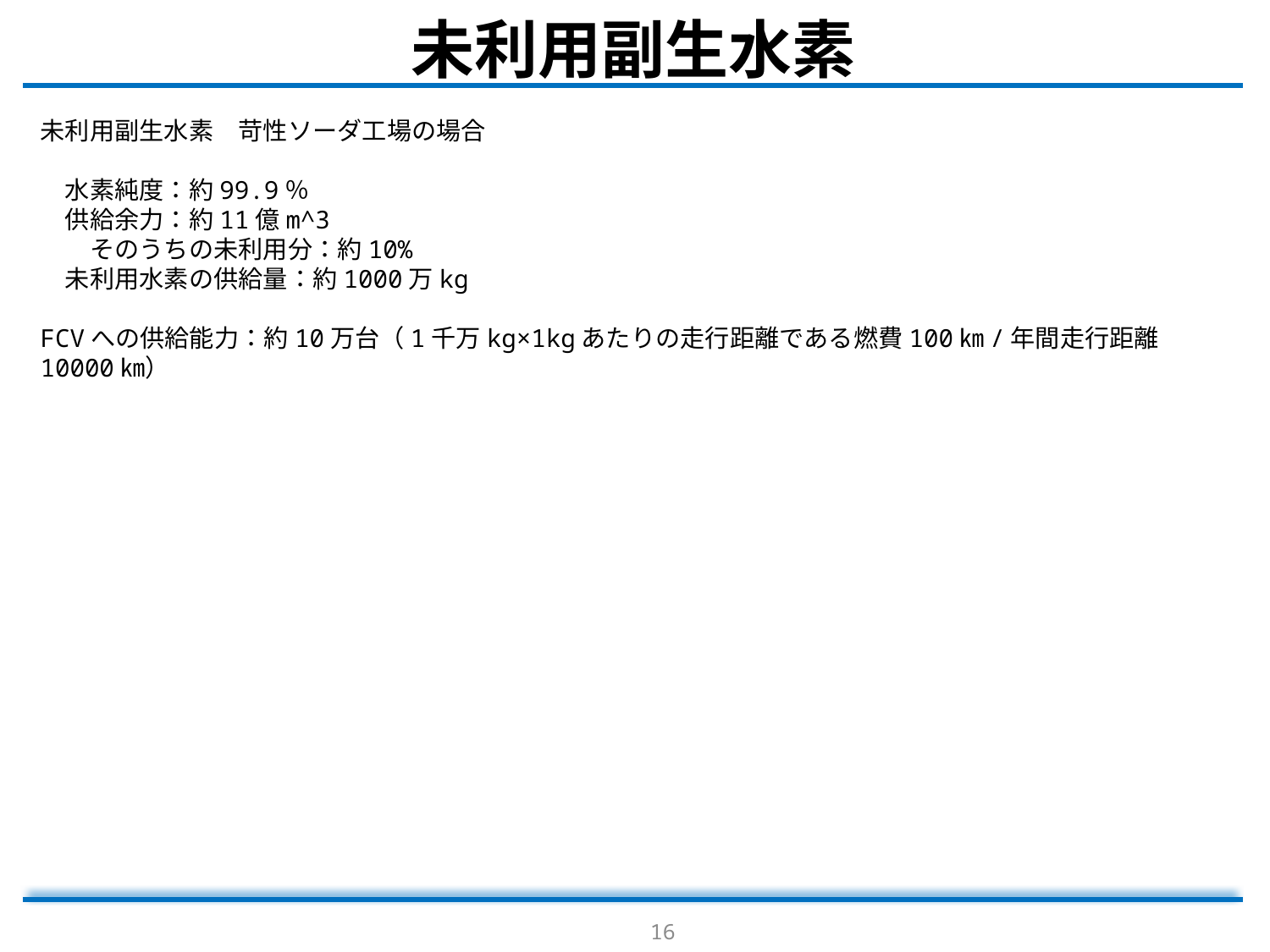

# 未利用副生水素
未利用副生水素　苛性ソーダ工場の場合

　水素純度：約99.9％
　供給余力：約11億m^3
　　そのうちの未利用分：約10%
　未利用水素の供給量：約1000万kg

FCVへの供給能力：約10万台（1千万kg×1kgあたりの走行距離である燃費100㎞/年間走行距離10000㎞）
16